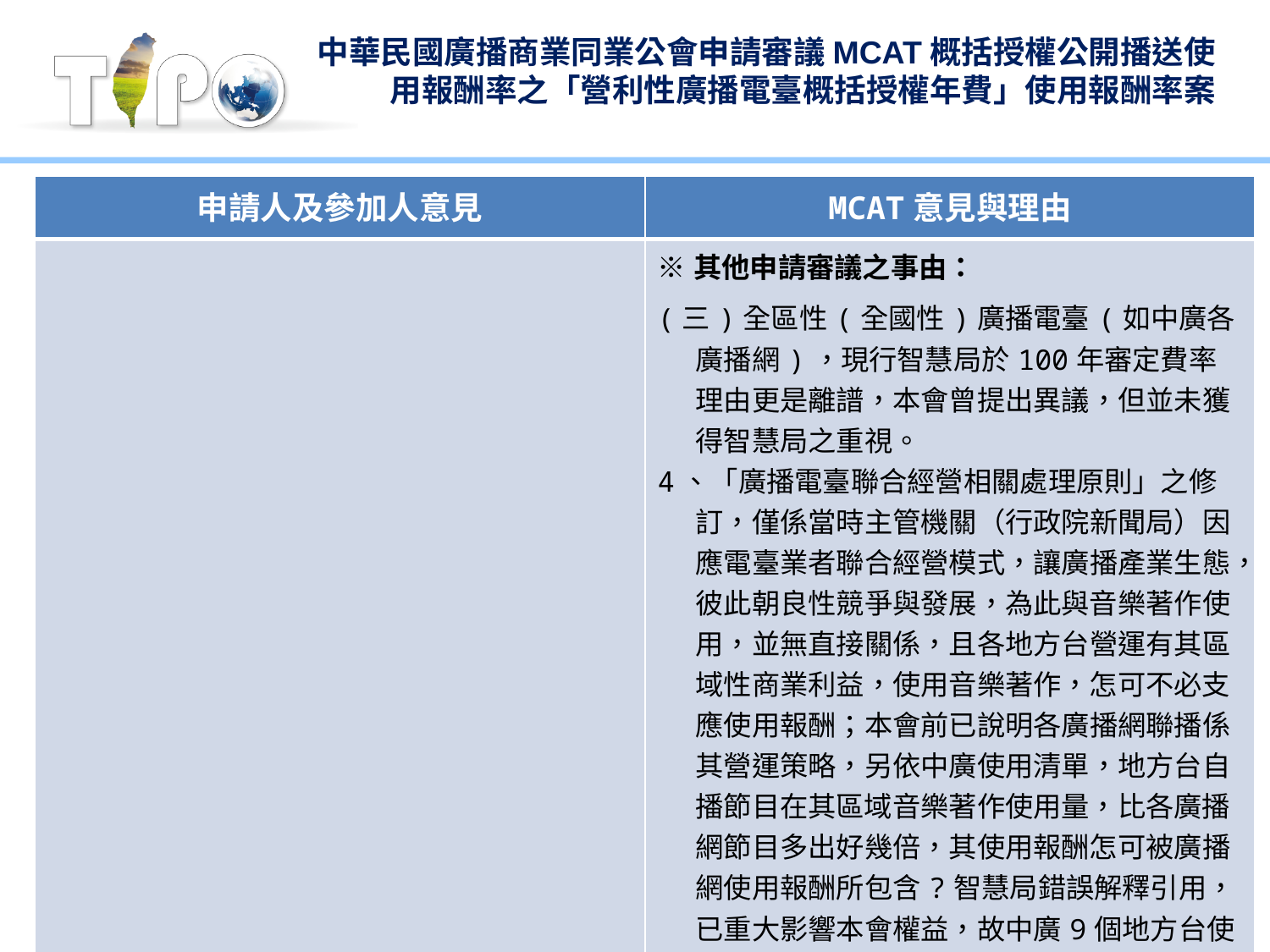

# 中華民國廣播商業同業公會申請審議MCAT概括授權公開播送使用報酬率之「營利性廣播電臺概括授權年費」使用報酬率案
| 申請人及參加人意見 | MCAT意見與理由 |
| --- | --- |
|  | ※其他申請審議之事由： (三)全區性(全國性)廣播電臺(如中廣各廣播網)，現行智慧局於100年審定費率理由更是離譜，本會曾提出異議，但並未獲得智慧局之重視。 4、「廣播電臺聯合經營相關處理原則」之修訂，僅係當時主管機關（行政院新聞局）因應電臺業者聯合經營模式，讓廣播產業生態，彼此朝良性競爭與發展，為此與音樂著作使用，並無直接關係，且各地方台營運有其區域性商業利益，使用音樂著作，怎可不必支應使用報酬；本會前已說明各廣播網聯播係其營運策略，另依中廣使用清單，地方台自播節目在其區域音樂著作使用量，比各廣播網節目多出好幾倍，其使用報酬怎可被廣播網使用報酬所包含?智慧局錯誤解釋引用，已重大影響本會權益，故中廣9個地方台使用報酬應另行收取，始為合理。 |
16